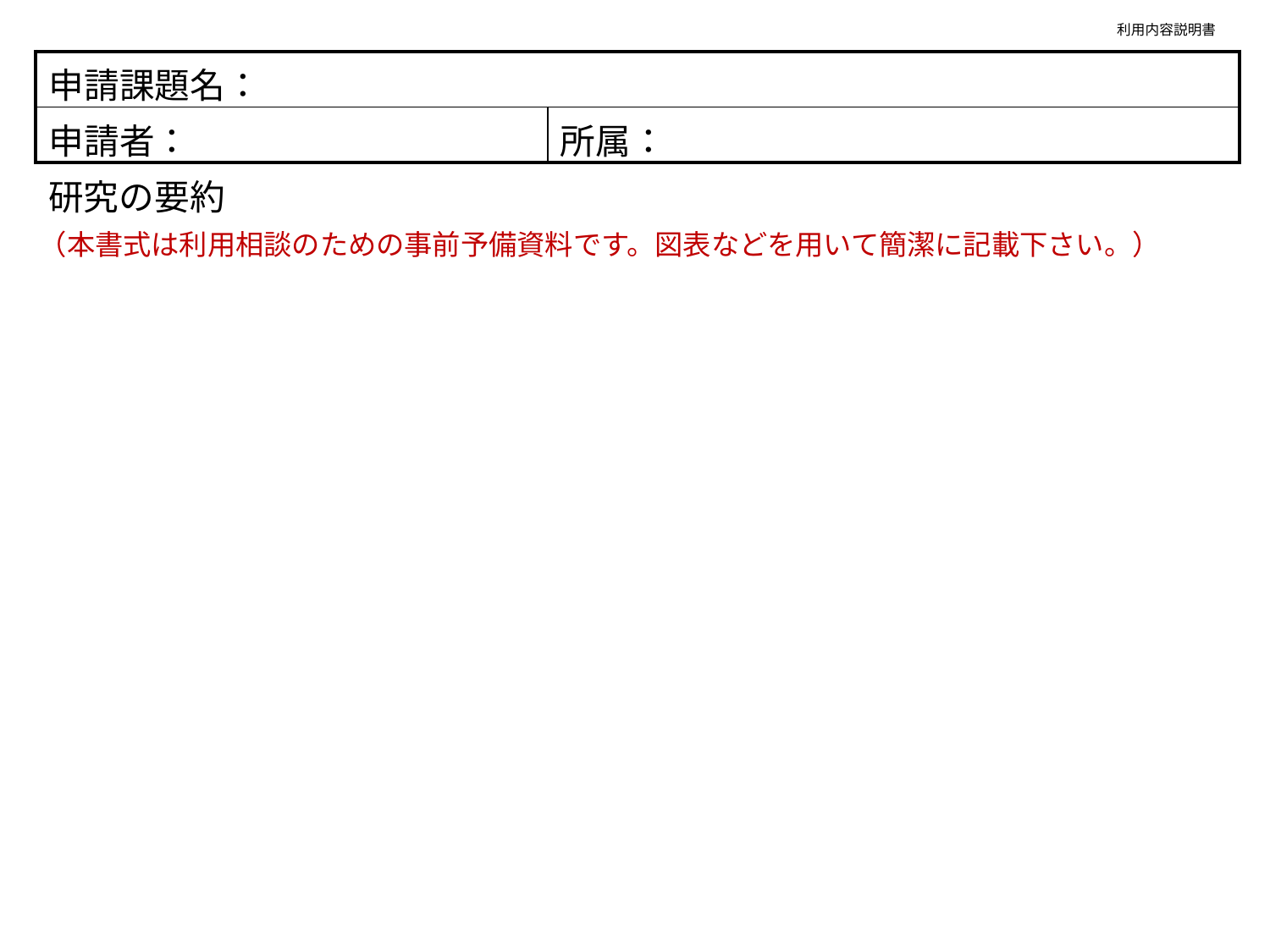

利用内容説明書
| 申請課題名： |  |
| --- | --- |
| 申請者： | 所属： |
研究の要約
（本書式は利用相談のための事前予備資料です。図表などを用いて簡潔に記載下さい。）